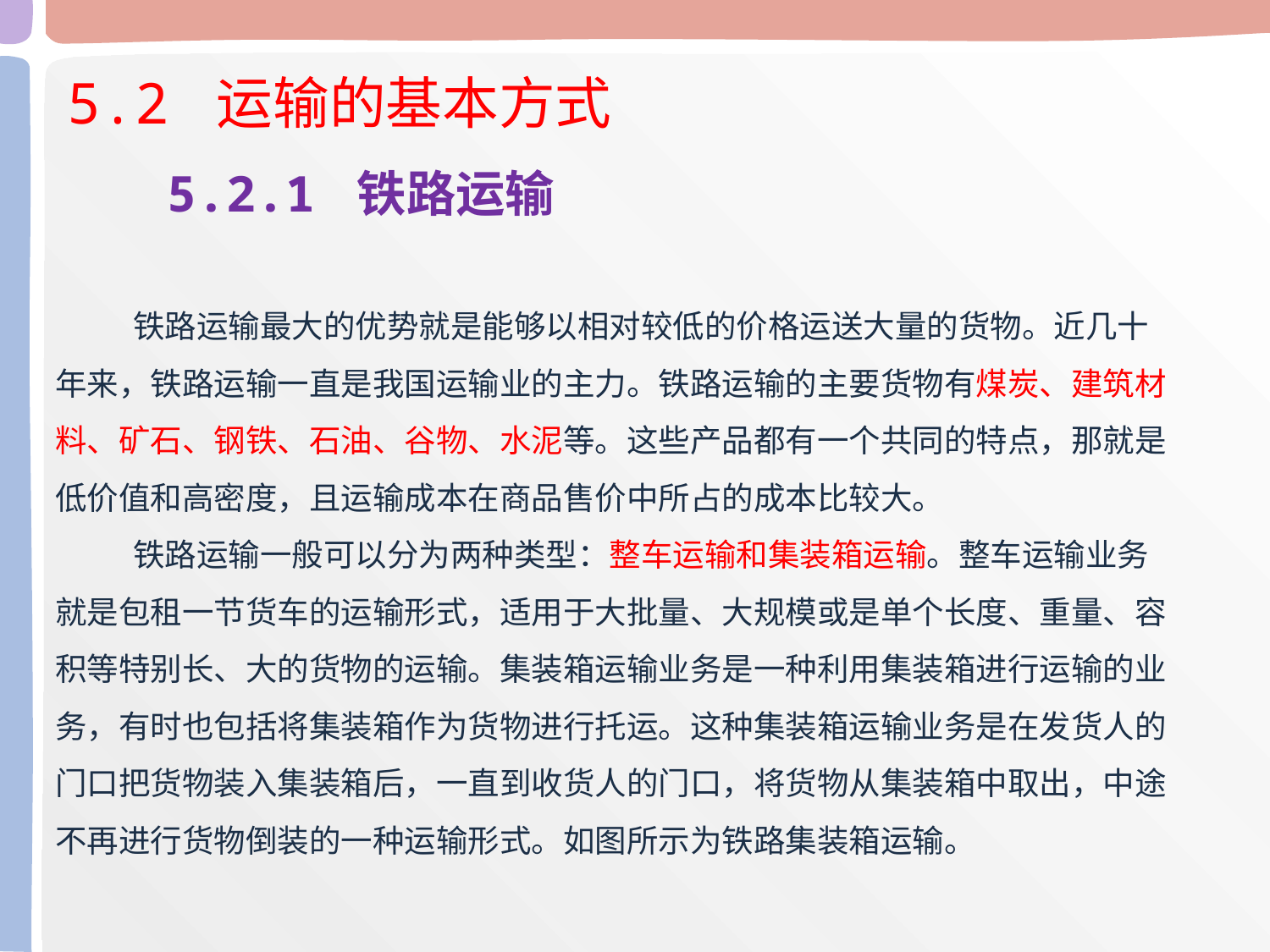

5.2 运输的基本方式
5.2.1 铁路运输
 铁路运输最大的优势就是能够以相对较低的价格运送大量的货物。近几十年来，铁路运输一直是我国运输业的主力。铁路运输的主要货物有煤炭、建筑材料、矿石、钢铁、石油、谷物、水泥等。这些产品都有一个共同的特点，那就是低价值和高密度，且运输成本在商品售价中所占的成本比较大。
 铁路运输一般可以分为两种类型：整车运输和集装箱运输。整车运输业务就是包租一节货车的运输形式，适用于大批量、大规模或是单个长度、重量、容积等特别长、大的货物的运输。集装箱运输业务是一种利用集装箱进行运输的业务，有时也包括将集装箱作为货物进行托运。这种集装箱运输业务是在发货人的门口把货物装入集装箱后，一直到收货人的门口，将货物从集装箱中取出，中途不再进行货物倒装的一种运输形式。如图所示为铁路集装箱运输。